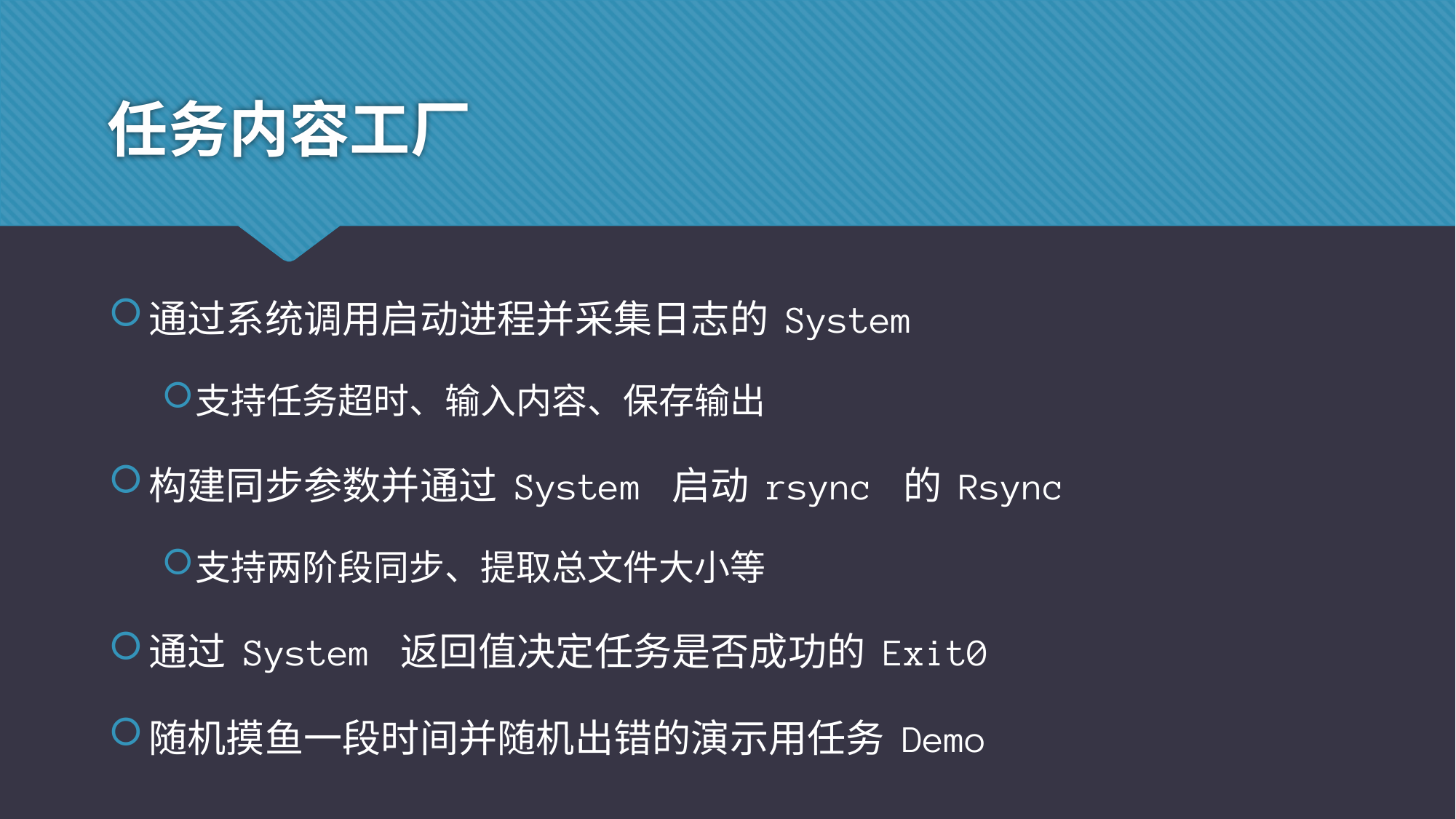

# 任务内容工厂
通过系统调用启动进程并采集日志的 System
支持任务超时、输入内容、保存输出
构建同步参数并通过 System 启动 rsync 的 Rsync
支持两阶段同步、提取总文件大小等
通过 System 返回值决定任务是否成功的 Exit0
随机摸鱼一段时间并随机出错的演示用任务 Demo